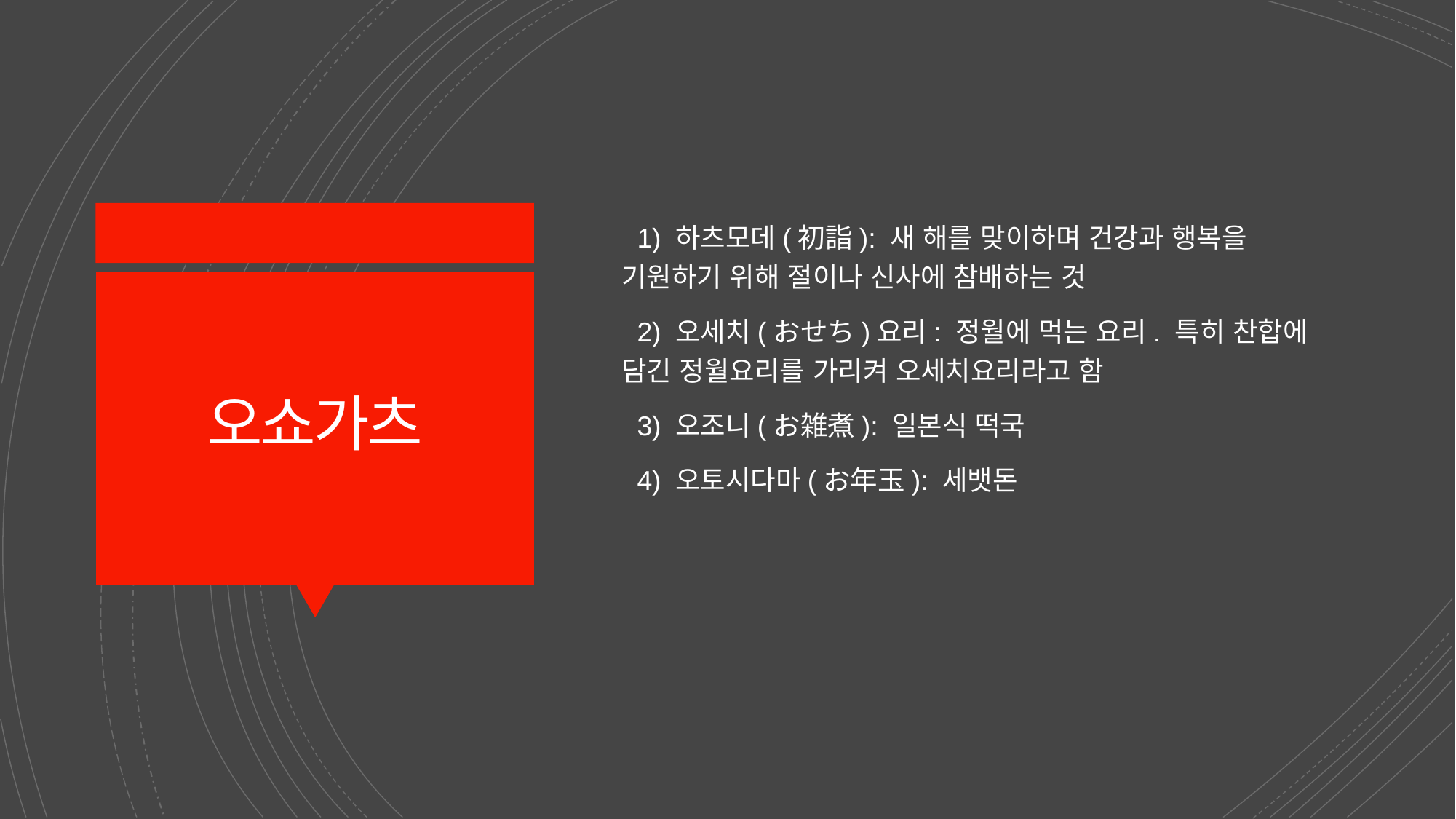

1) 하츠모데(初詣): 새 해를 맞이하며 건강과 행복을 기원하기 위해 절이나 신사에 참배하는 것
  2) 오세치(おせち)요리: 정월에 먹는 요리. 특히 찬합에 담긴 정월요리를 가리켜 오세치요리라고 함
  3) 오조니(お雑煮): 일본식 떡국
  4) 오토시다마(お年玉): 세뱃돈

# 오쇼가츠